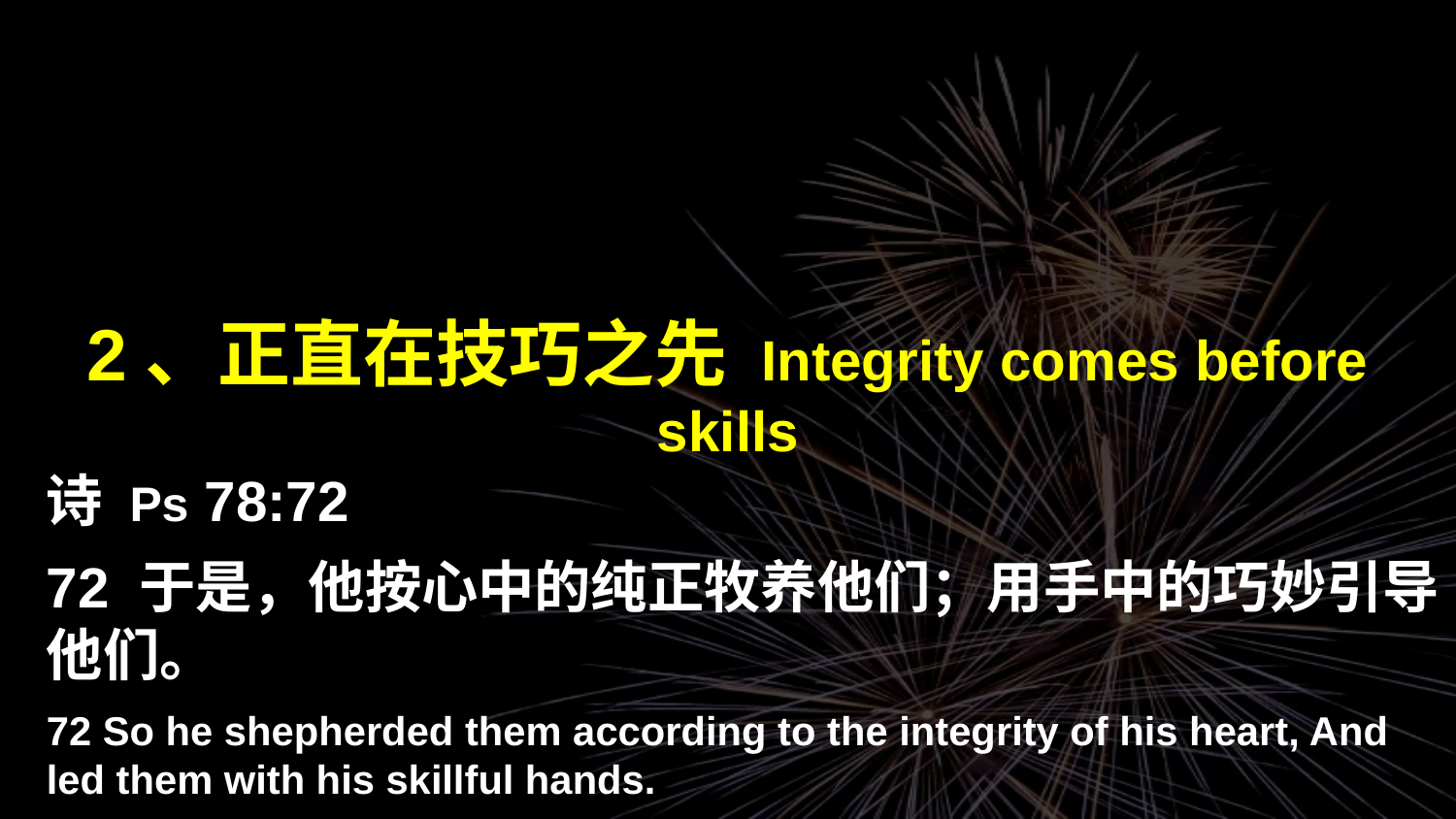

# 2、正直在技巧之先 Integrity comes before skills
诗 Ps 78:72
72 于是，他按心中的纯正牧养他们；用手中的巧妙引导他们。
72 So he shepherded them according to the integrity of his heart, And led them with his skillful hands.